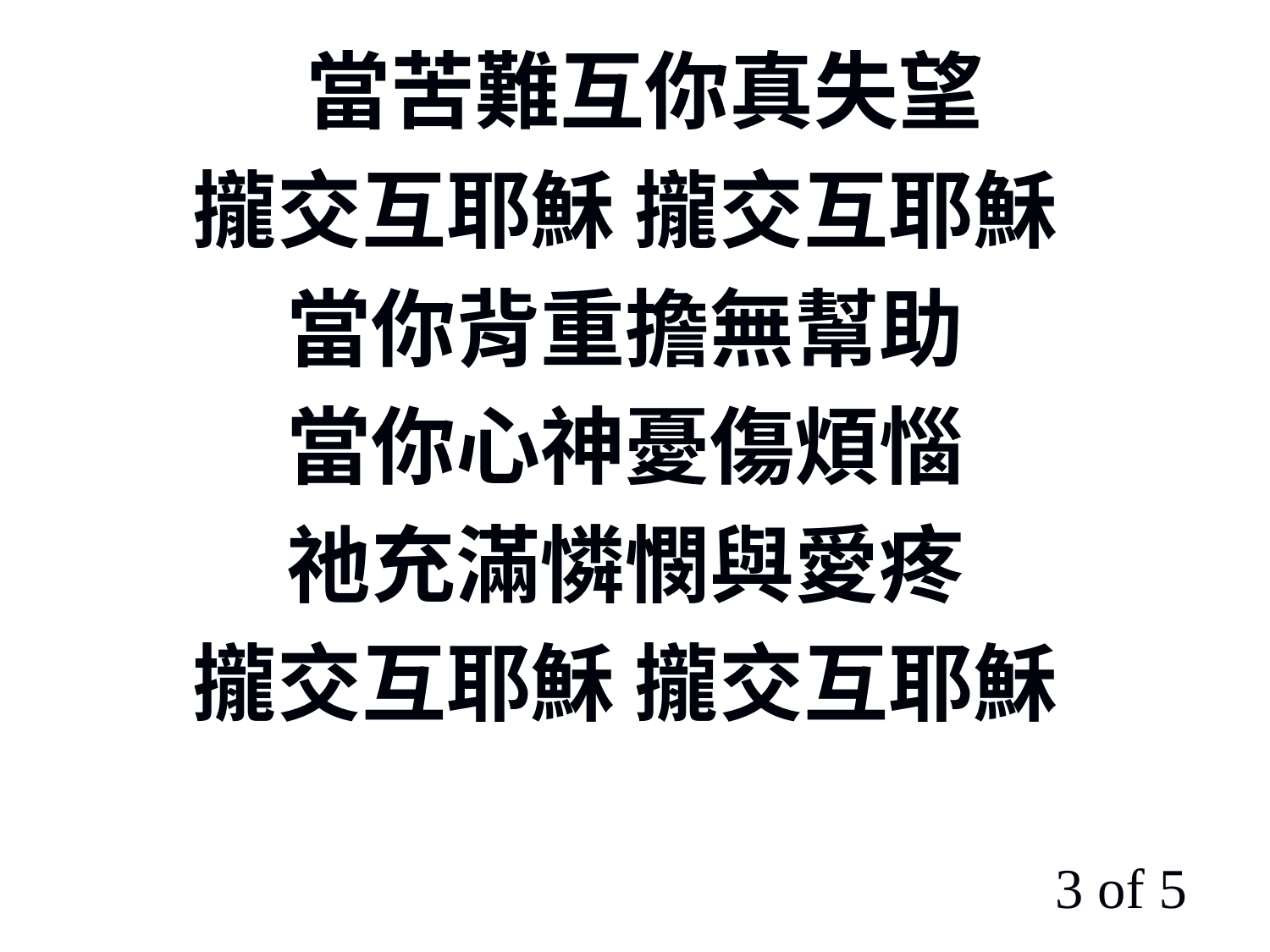

當苦難互你真失望
攏交互耶穌 攏交互耶穌
當你背重擔無幫助
當你心神憂傷煩惱
祂充滿憐憫與愛疼
攏交互耶穌 攏交互耶穌
3 of 5